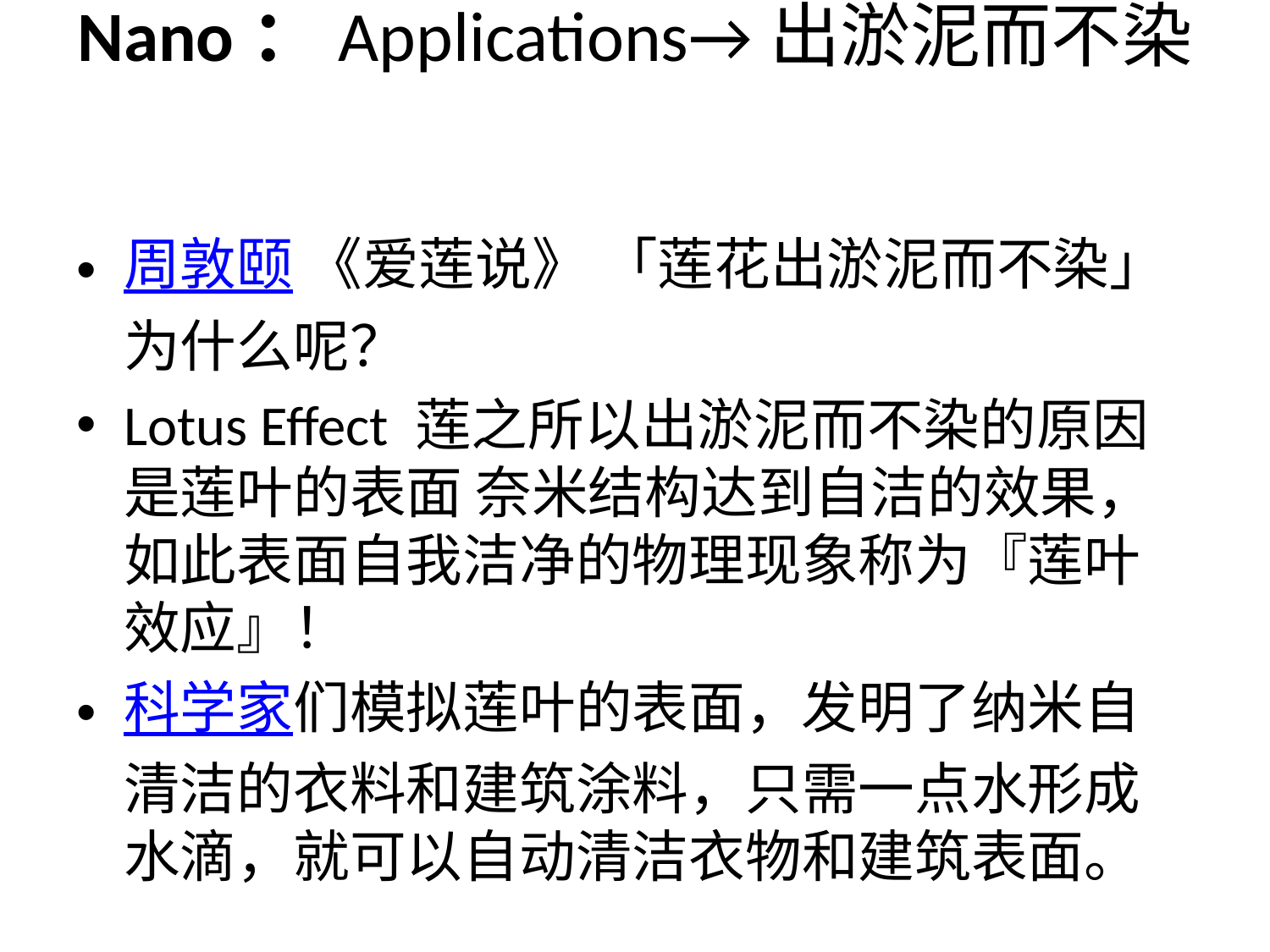

# Nano：Applications→出淤泥而不染
周敦颐 《爱莲说》 「莲花出淤泥而不染」 为什么呢？
Lotus Effect 莲之所以出淤泥而不染的原因是莲叶的表面 奈米结构达到自洁的效果，如此表面自我洁净的物理现象称为『莲叶效应』！
科学家们模拟莲叶的表面，发明了纳米自清洁的衣料和建筑涂料，只需一点水形成水滴，就可以自动清洁衣物和建筑表面。